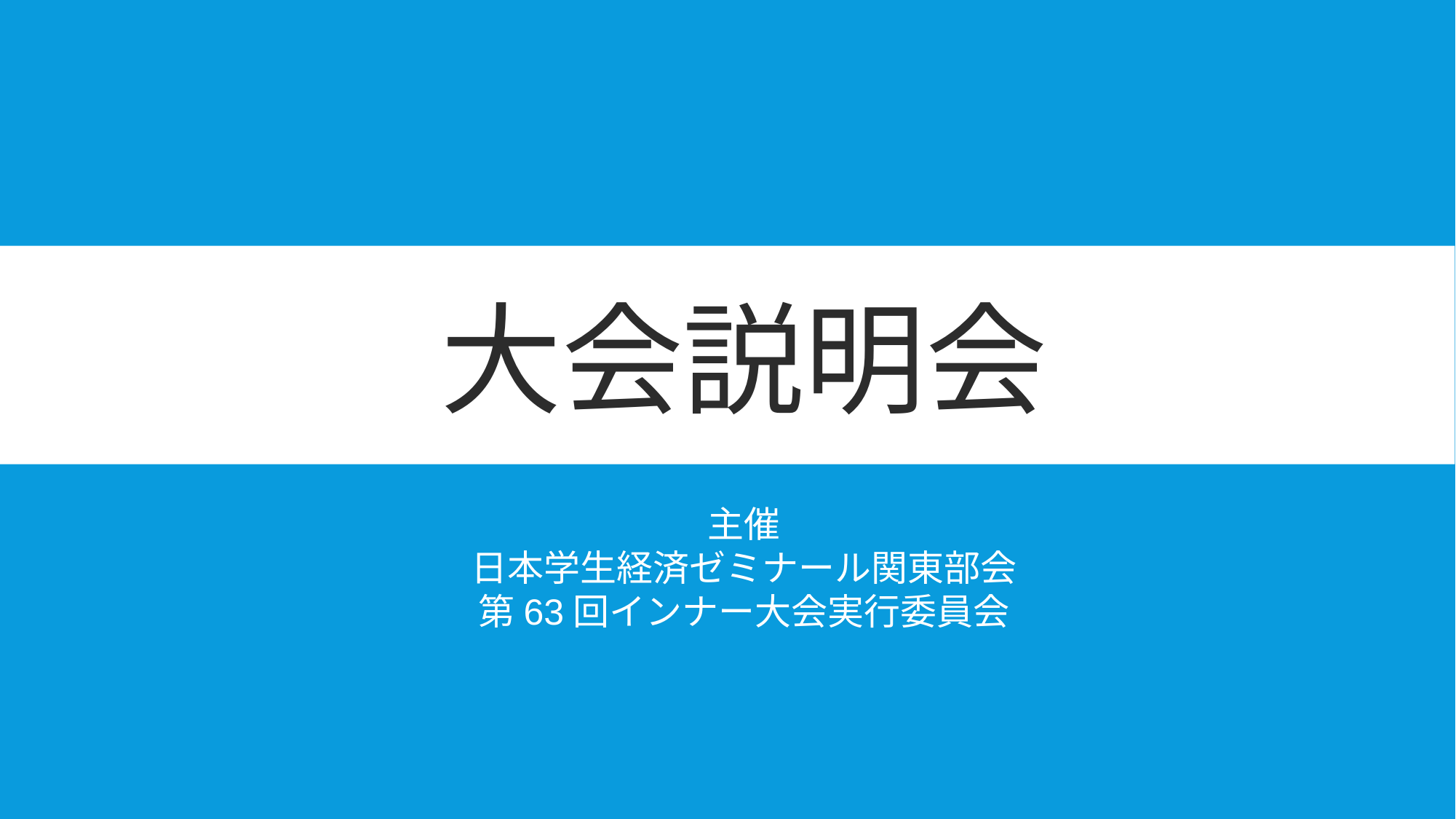

大会説明会
主催
日本学生経済ゼミナール関東部会
第63回インナー大会実行委員会